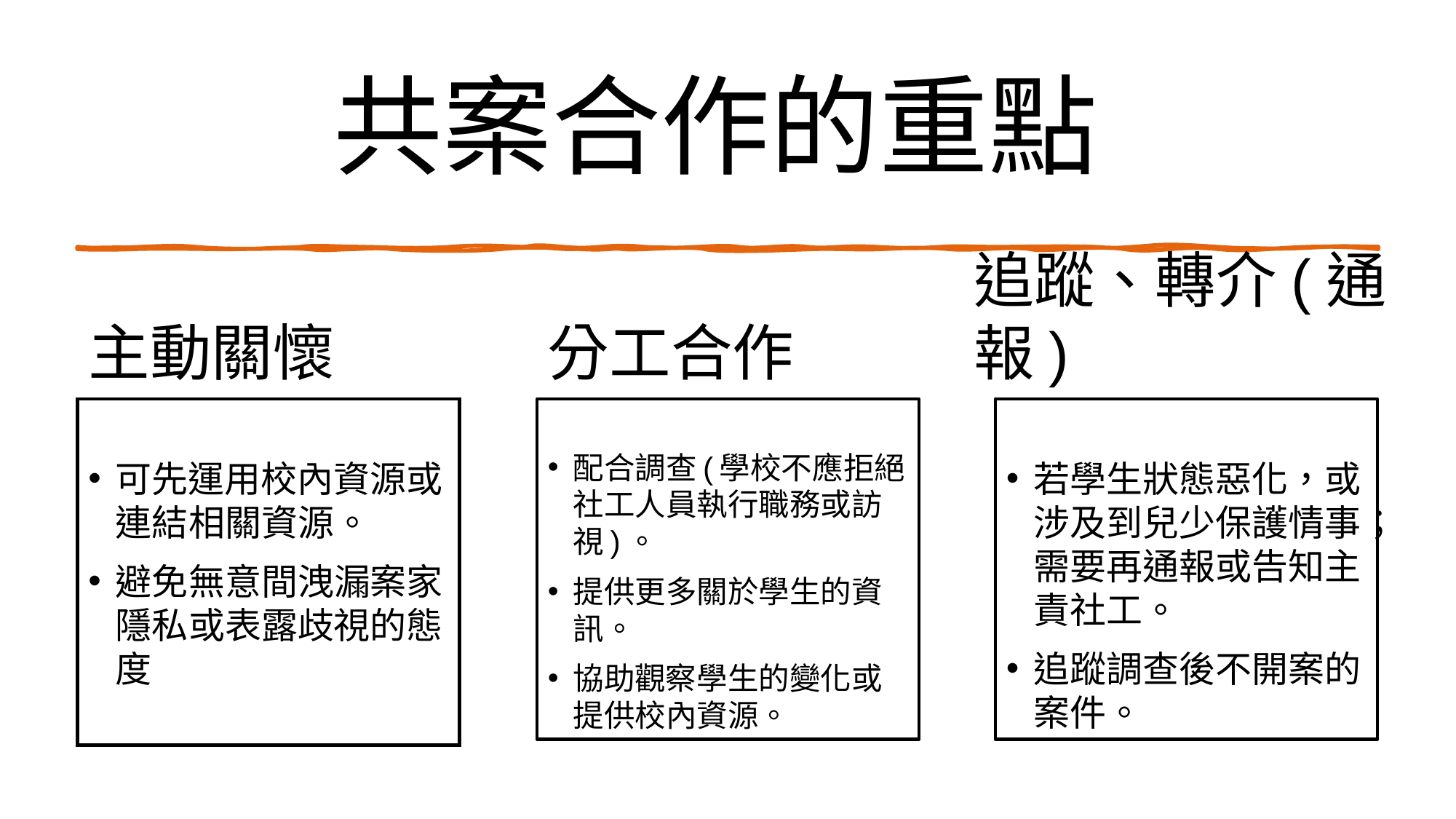

# 共案合作的重點
追蹤、轉介(通報)
主動關懷
分工合作

可先運用校內資源或連結相關資源。
避免無意間洩漏案家隱私或表露歧視的態度

配合調查(學校不應拒絕社工人員執行職務或訪視)。
提供更多關於學生的資訊。
協助觀察學生的變化或提供校內資源。

若學生狀態惡化，或涉及到兒少保護情事；需要再通報或告知主責社工。
追蹤調查後不開案的案件。